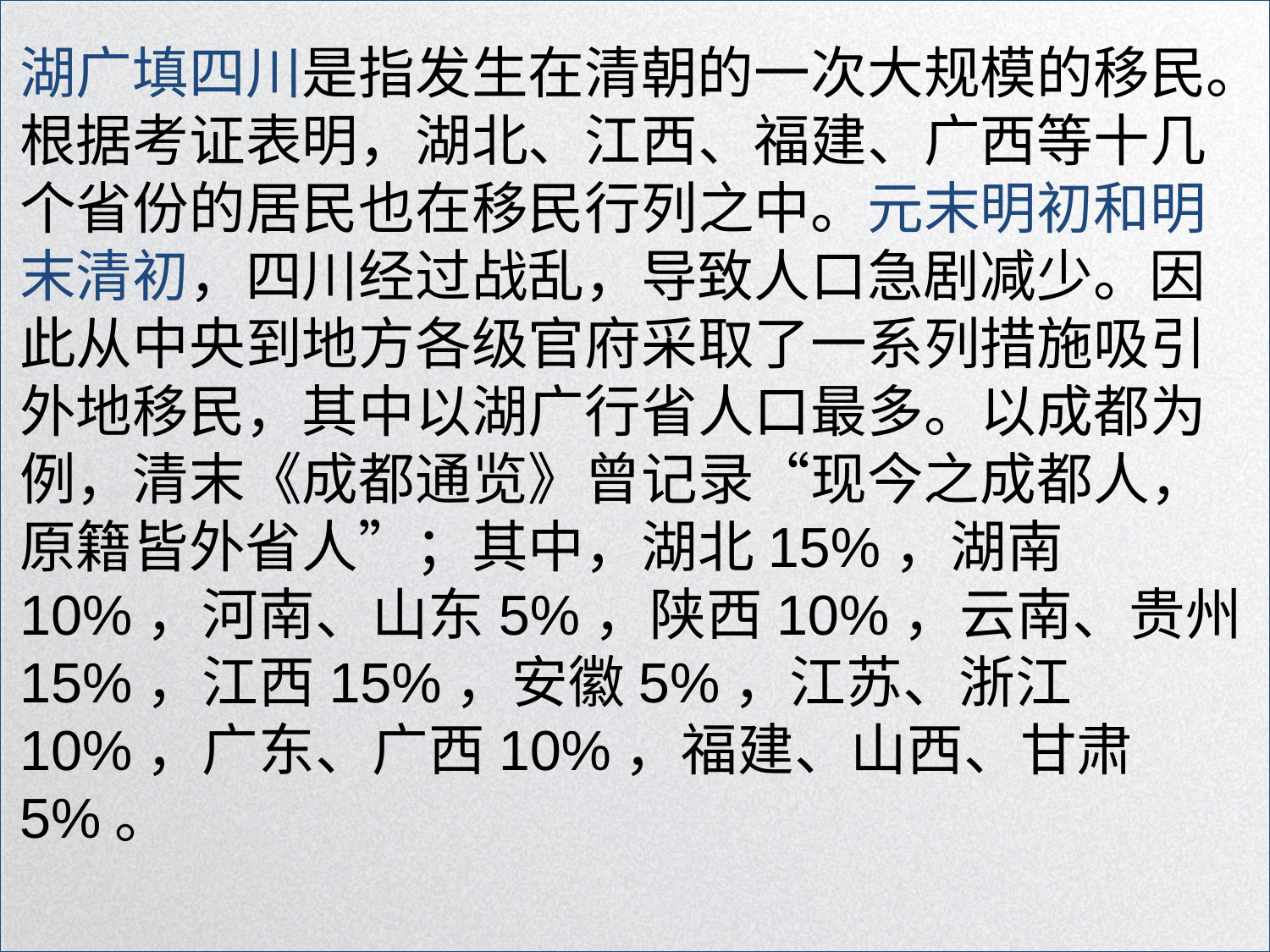

湖广填四川是指发生在清朝的一次大规模的移民。根据考证表明，湖北、江西、福建、广西等十几个省份的居民也在移民行列之中。元末明初和明末清初，四川经过战乱，导致人口急剧减少。因此从中央到地方各级官府采取了一系列措施吸引外地移民，其中以湖广行省人口最多。以成都为例，清末《成都通览》曾记录“现今之成都人，原籍皆外省人”；其中，湖北15%，湖南10%，河南、山东5%，陕西10%，云南、贵州15%，江西15%，安徽5%，江苏、浙江10%，广东、广西10%，福建、山西、甘肃5%。